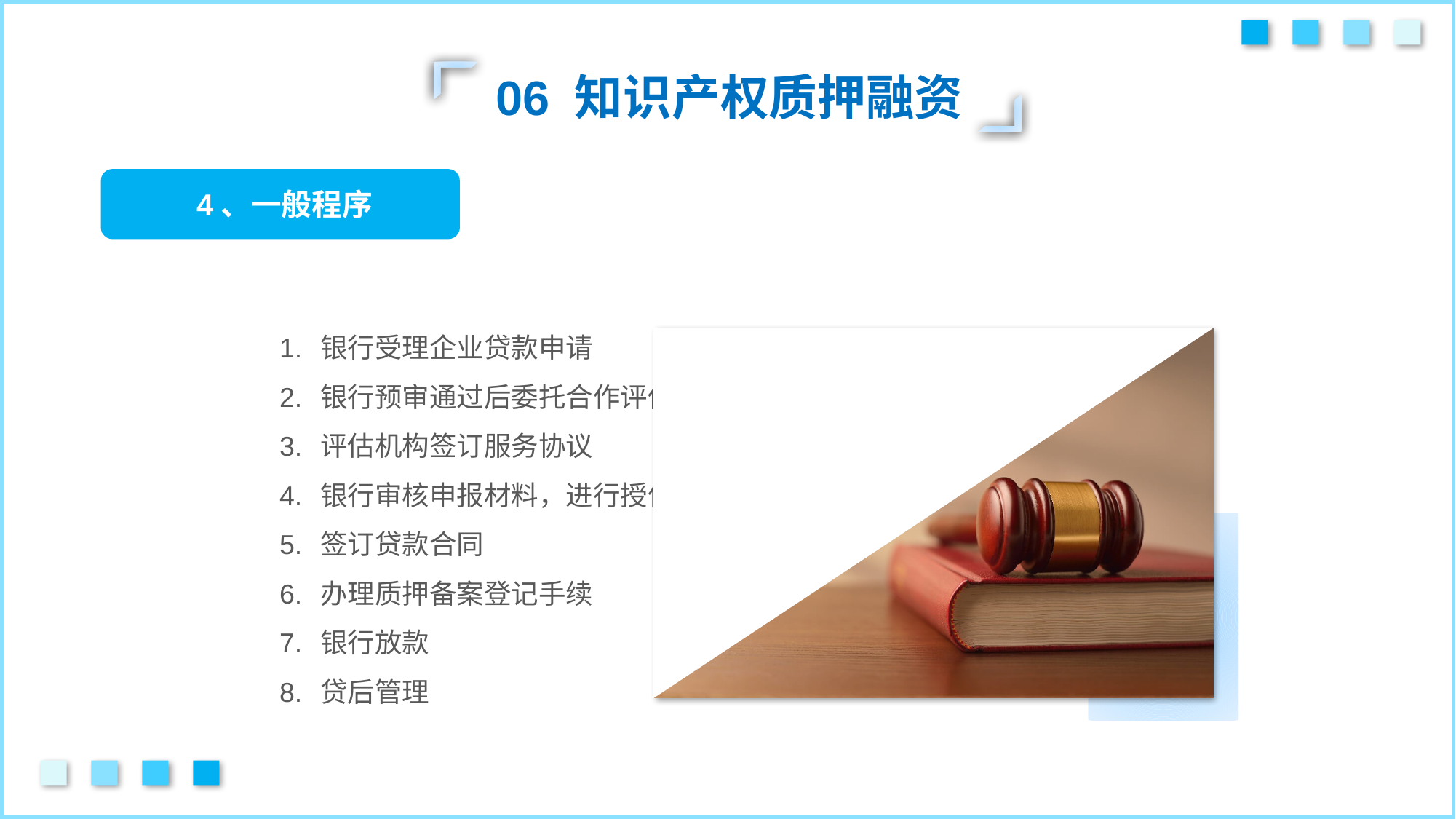

06 知识产权质押融资

 4、一般程序
银行受理企业贷款申请
银行预审通过后委托合作评估机构估价
评估机构签订服务协议
银行审核申报材料，进行授信申报
签订贷款合同
办理质押备案登记手续
银行放款
贷后管理